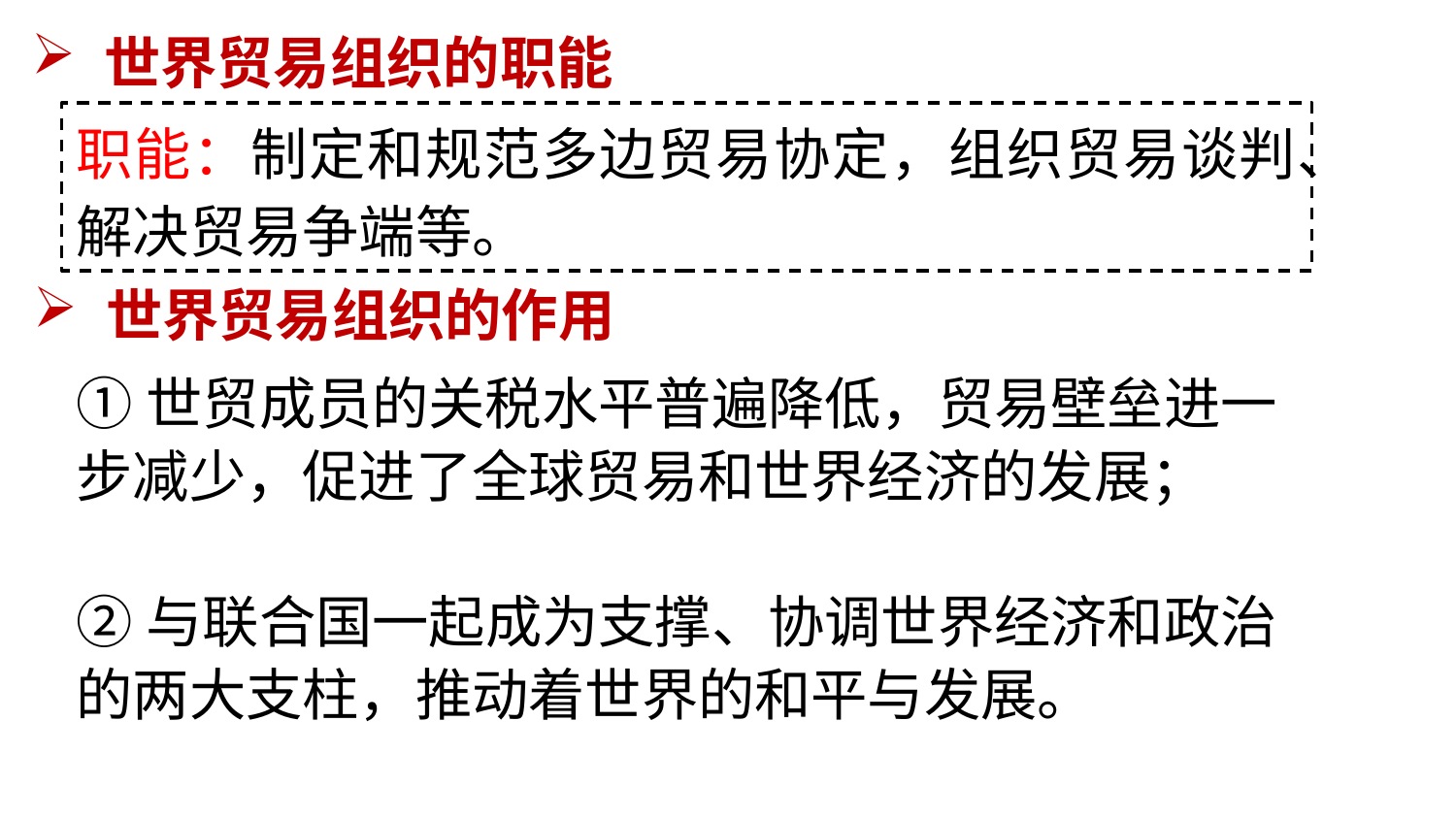

世界贸易组织的职能
职能：制定和规范多边贸易协定，组织贸易谈判、解决贸易争端等。
世界贸易组织的作用
①世贸成员的关税水平普遍降低，贸易壁垒进一步减少，促进了全球贸易和世界经济的发展；

②与联合国一起成为支撑、协调世界经济和政治的两大支柱，推动着世界的和平与发展。